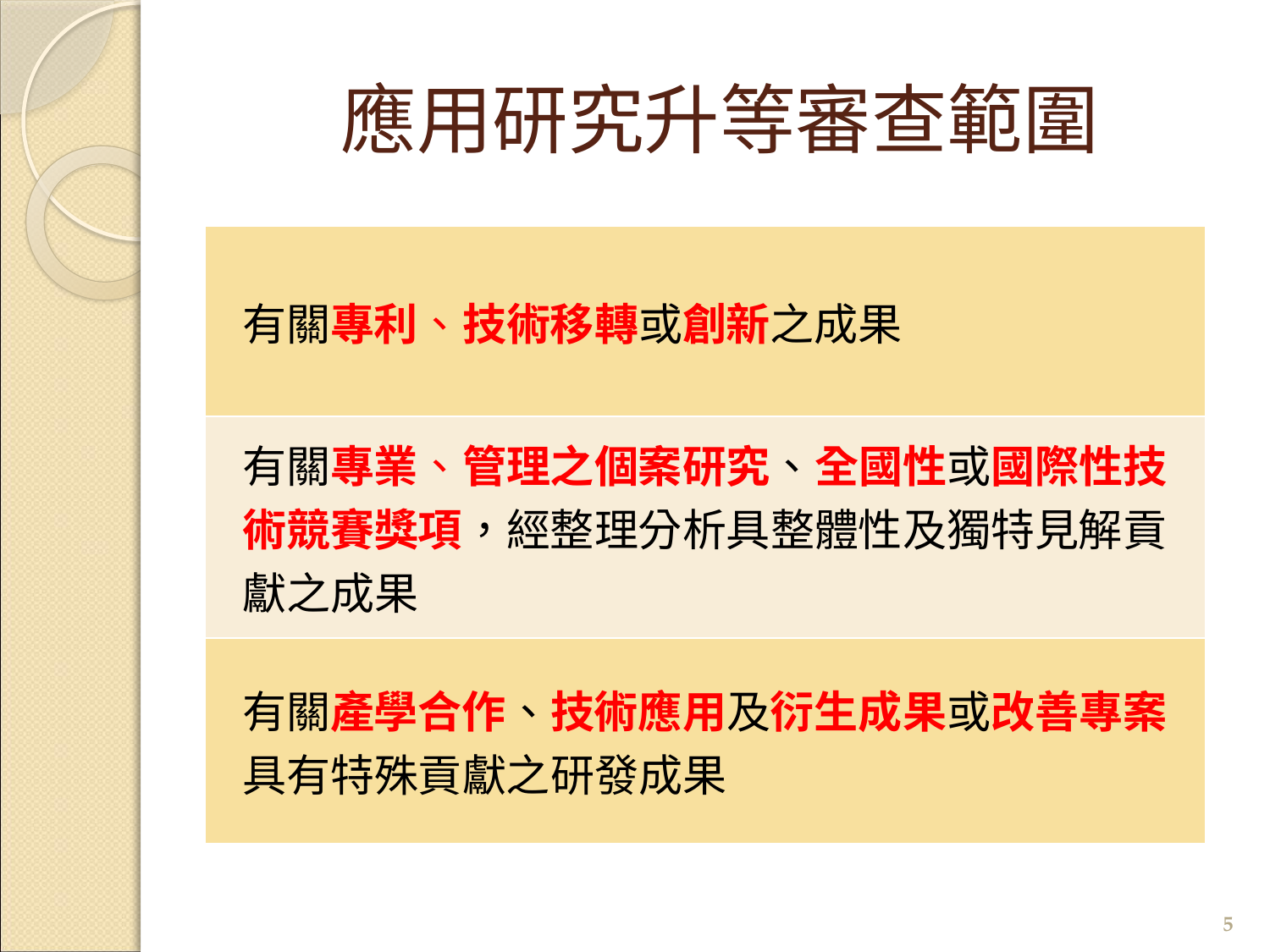

# 應用研究升等審查範圍
| 有關專利、技術移轉或創新之成果 |
| --- |
| 有關專業、管理之個案研究、全國性或國際性技術競賽獎項，經整理分析具整體性及獨特見解貢獻之成果 |
| 有關產學合作、技術應用及衍生成果或改善專案具有特殊貢獻之研發成果 |
5